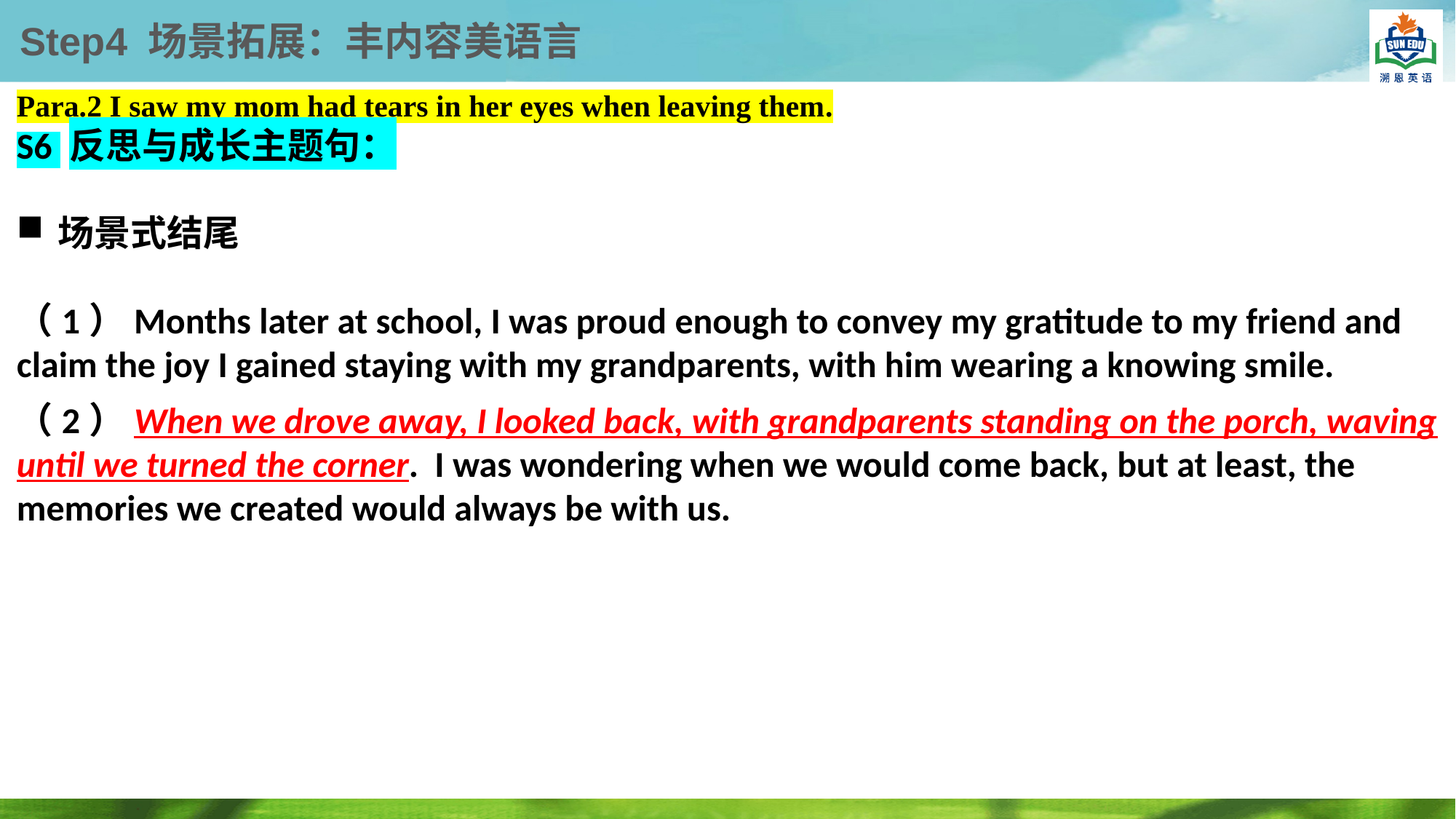

Step4 场景拓展：丰内容美语言
Para.2 I saw my mom had tears in her eyes when leaving them.
S6 反思与成长主题句：

场景式结尾

（1）Months later at school, I was proud enough to convey my gratitude to my friend and claim the joy I gained staying with my grandparents, with him wearing a knowing smile.
（2）When we drove away, I looked back, with grandparents standing on the porch, waving until we turned the corner.  I was wondering when we would come back, but at least, the memories we created would always be with us.